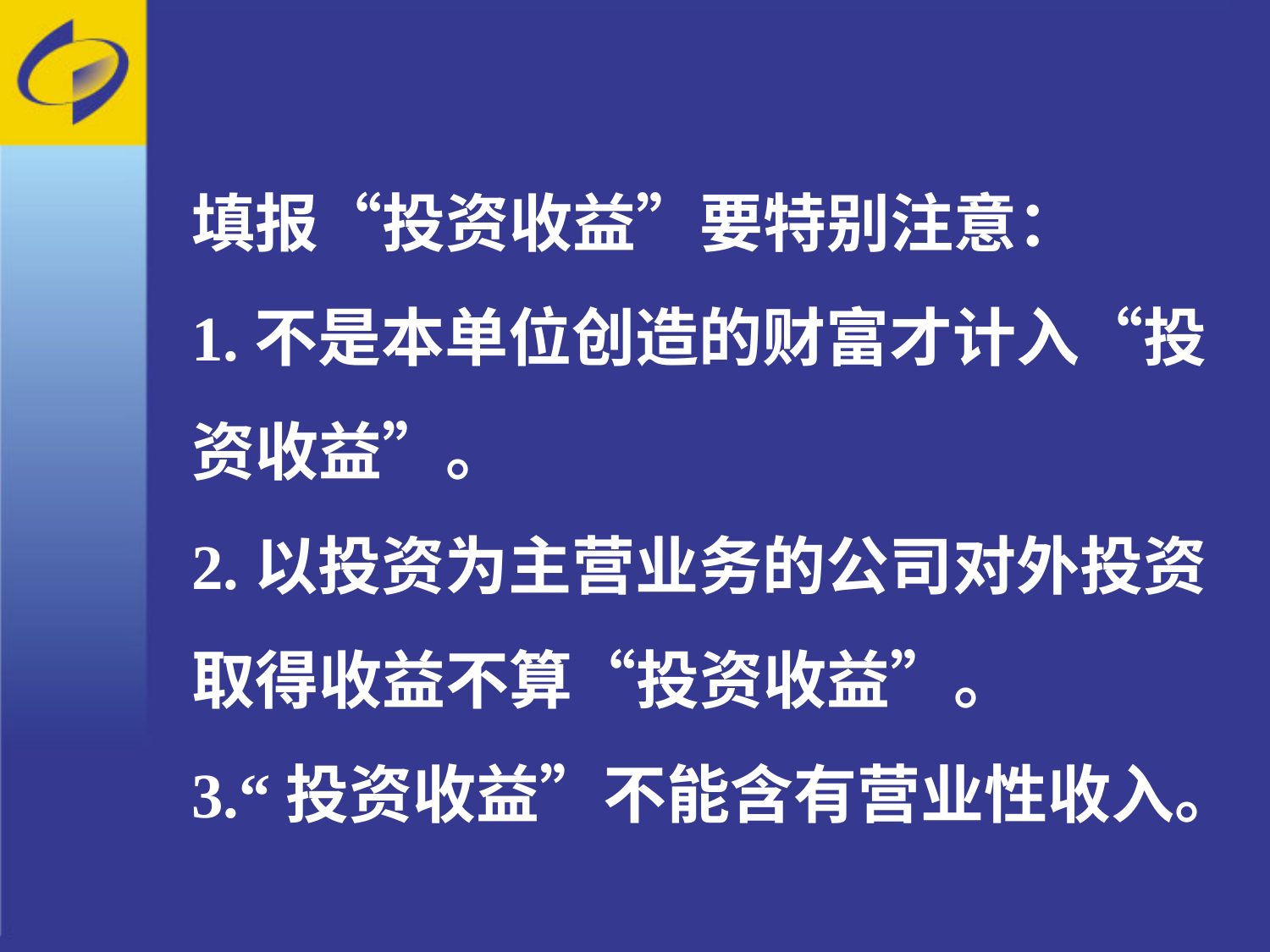

填报“投资收益”要特别注意：
1.不是本单位创造的财富才计入“投资收益”。
2.以投资为主营业务的公司对外投资取得收益不算“投资收益”。
3.“投资收益”不能含有营业性收入。